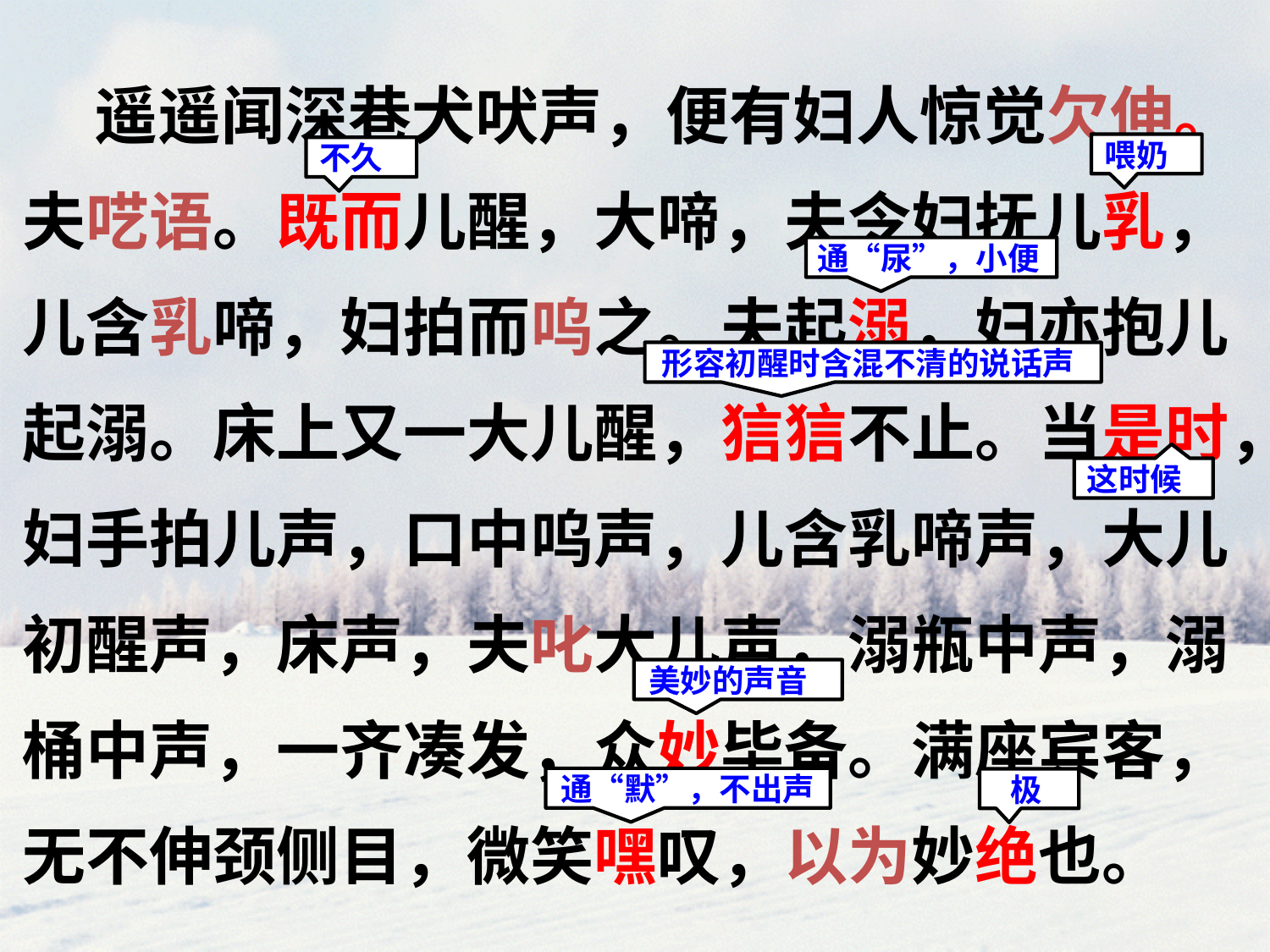

遥遥闻深巷犬吠声，便有妇人惊觉欠伸。夫呓语。既而儿醒，大啼，夫令妇抚儿乳，儿含乳啼，妇拍而呜之。夫起溺，妇亦抱儿起溺。床上又一大儿醒，狺狺不止。当是时，妇手拍儿声，口中呜声，儿含乳啼声，大儿初醒声，床声，夫叱大儿声，溺瓶中声，溺桶中声，一齐凑发，众妙毕备。满座宾客，无不伸颈侧目，微笑嘿叹，以为妙绝也。
喂奶

不久

通“尿”，小便

形容初醒时含混不清的说话声

这时候

美妙的声音

通“默”，不出声

极